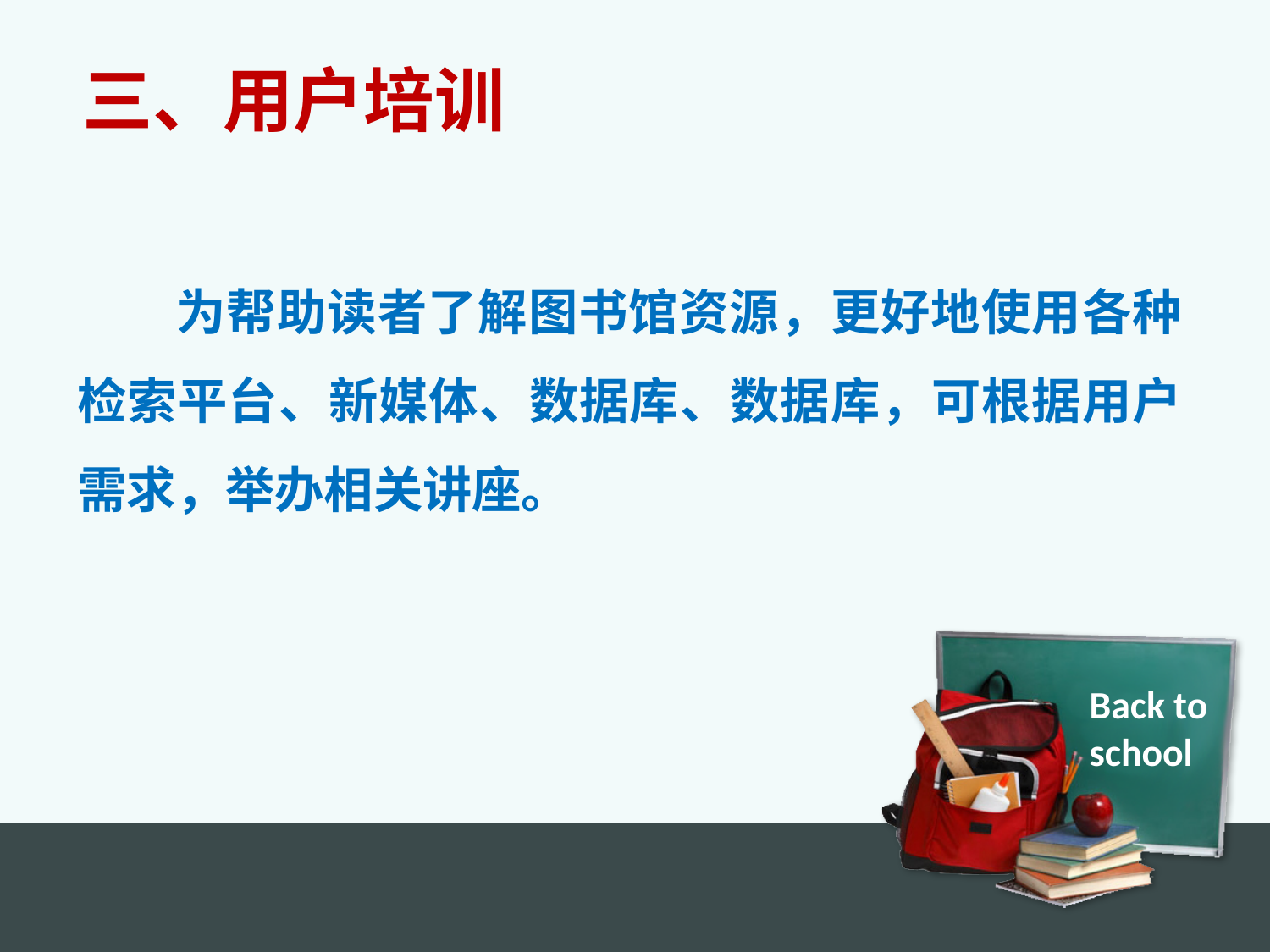

三、用户培训

       为帮助读者了解图书馆资源，更好地使用各种检索平台、新媒体、数据库、数据库，可根据用户需求，举办相关讲座。

Back to
school